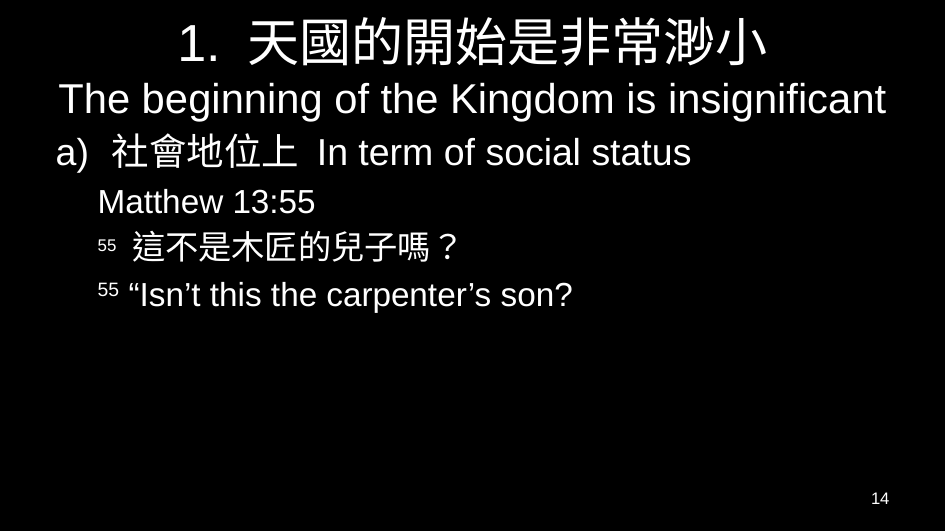

# 1. 天國的開始是非常渺小 The beginning of the Kingdom is insignificant
社會地位上 In term of social status
Matthew 13:55
55 這不是木匠的兒子嗎？
55 “Isn’t this the carpenter’s son?
14